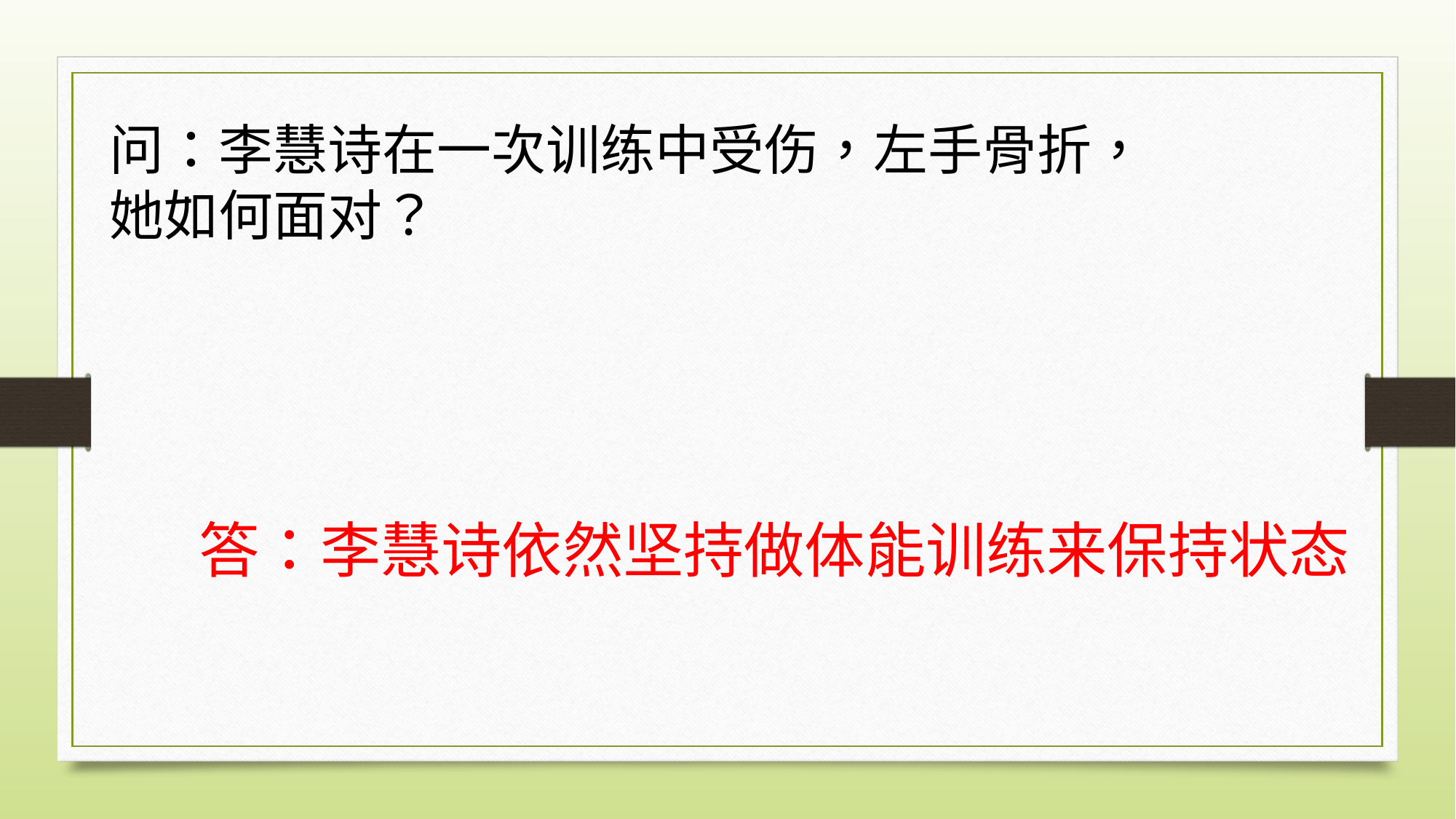

问：李慧诗在一次训练中受伤，左手骨折，她如何面对？
答：李慧诗依然坚持做体能训练来保持状态